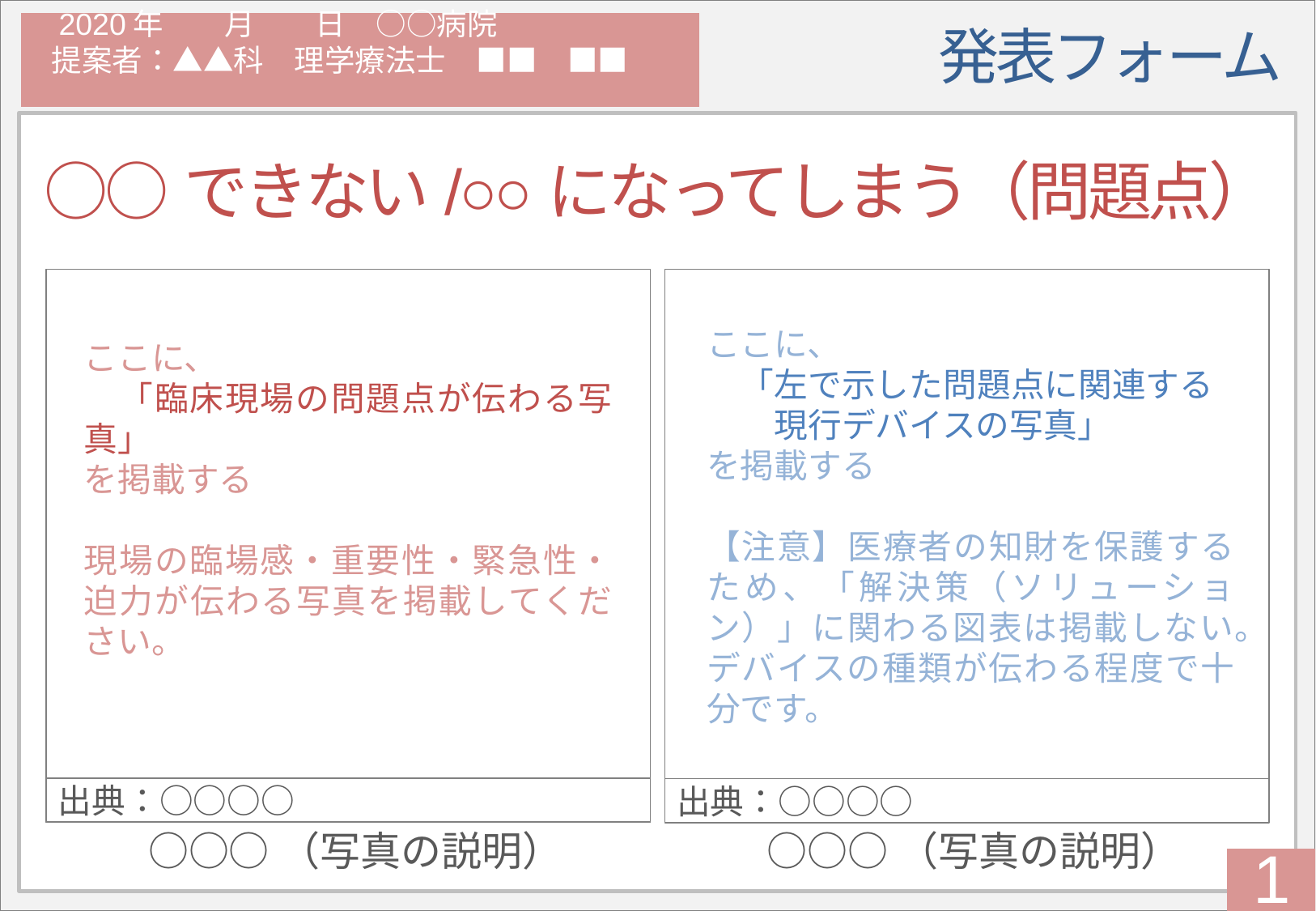

発表フォーム
　2020年　　月　　日　○○病院
　提案者：▲▲科　理学療法士　■■　■■
○○できない/○○になってしまう（問題点）

ここに、
　「左で示した問題点に関連する
　　現行デバイスの写真」
を掲載する

【注意】医療者の知財を保護するため、「解決策（ソリューション）」に関わる図表は掲載しない。デバイスの種類が伝わる程度で十分です。
ここに、
　「臨床現場の問題点が伝わる写真」
を掲載する

現場の臨場感・重要性・緊急性・迫力が伝わる写真を掲載してください。
出典：○○○○
出典：○○○○
○○○（写真の説明）
○○○（写真の説明）